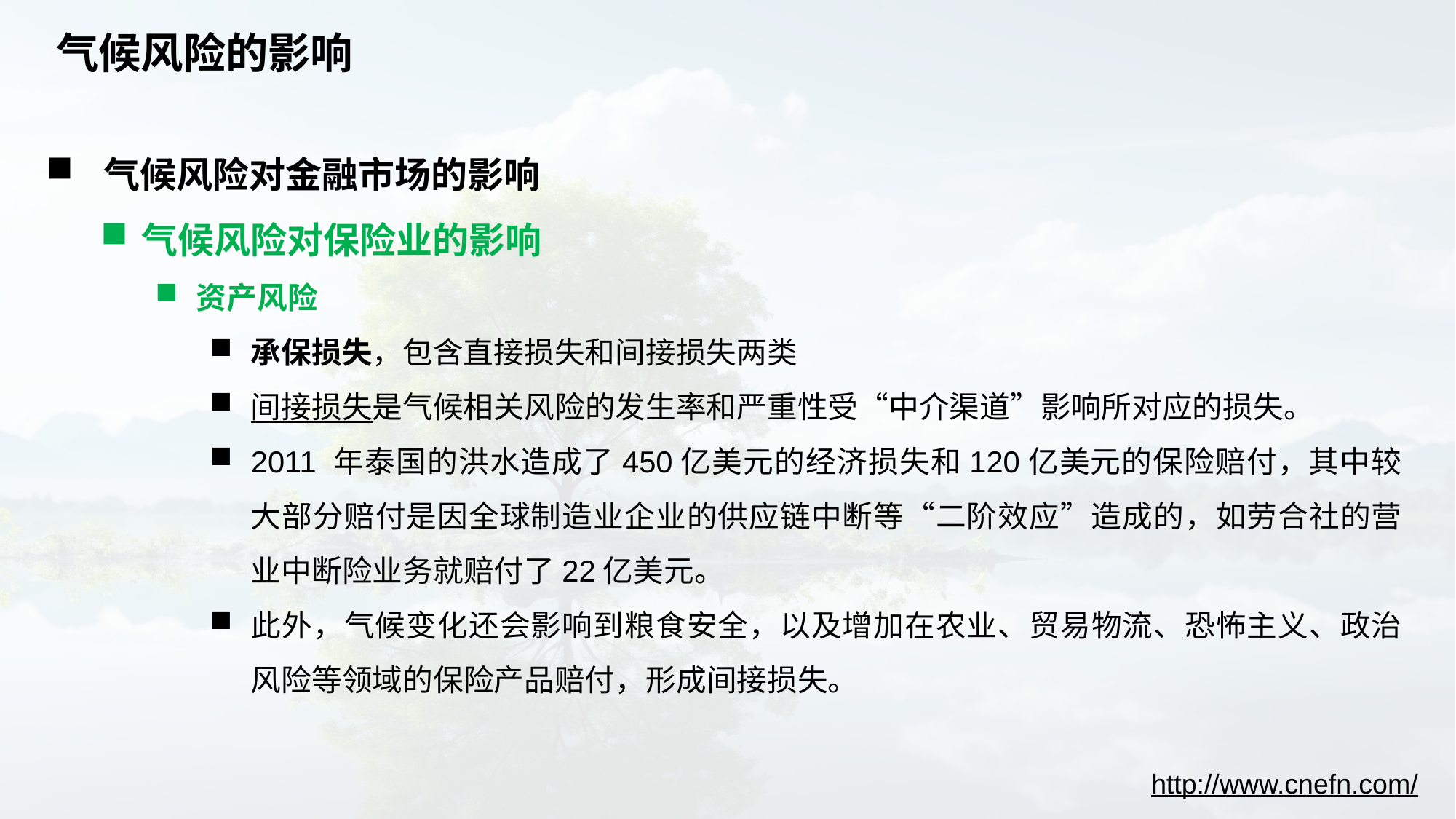

# 气候风险的影响
 气候风险对金融市场的影响
气候风险对保险业的影响
资产风险
承保损失，包含直接损失和间接损失两类
间接损失是气候相关风险的发生率和严重性受“中介渠道”影响所对应的损失。
2011 年泰国的洪水造成了450亿美元的经济损失和120亿美元的保险赔付，其中较大部分赔付是因全球制造业企业的供应链中断等“二阶效应”造成的，如劳合社的营业中断险业务就赔付了22亿美元。
此外，气候变化还会影响到粮食安全，以及增加在农业、贸易物流、恐怖主义、政治风险等领域的保险产品赔付，形成间接损失。